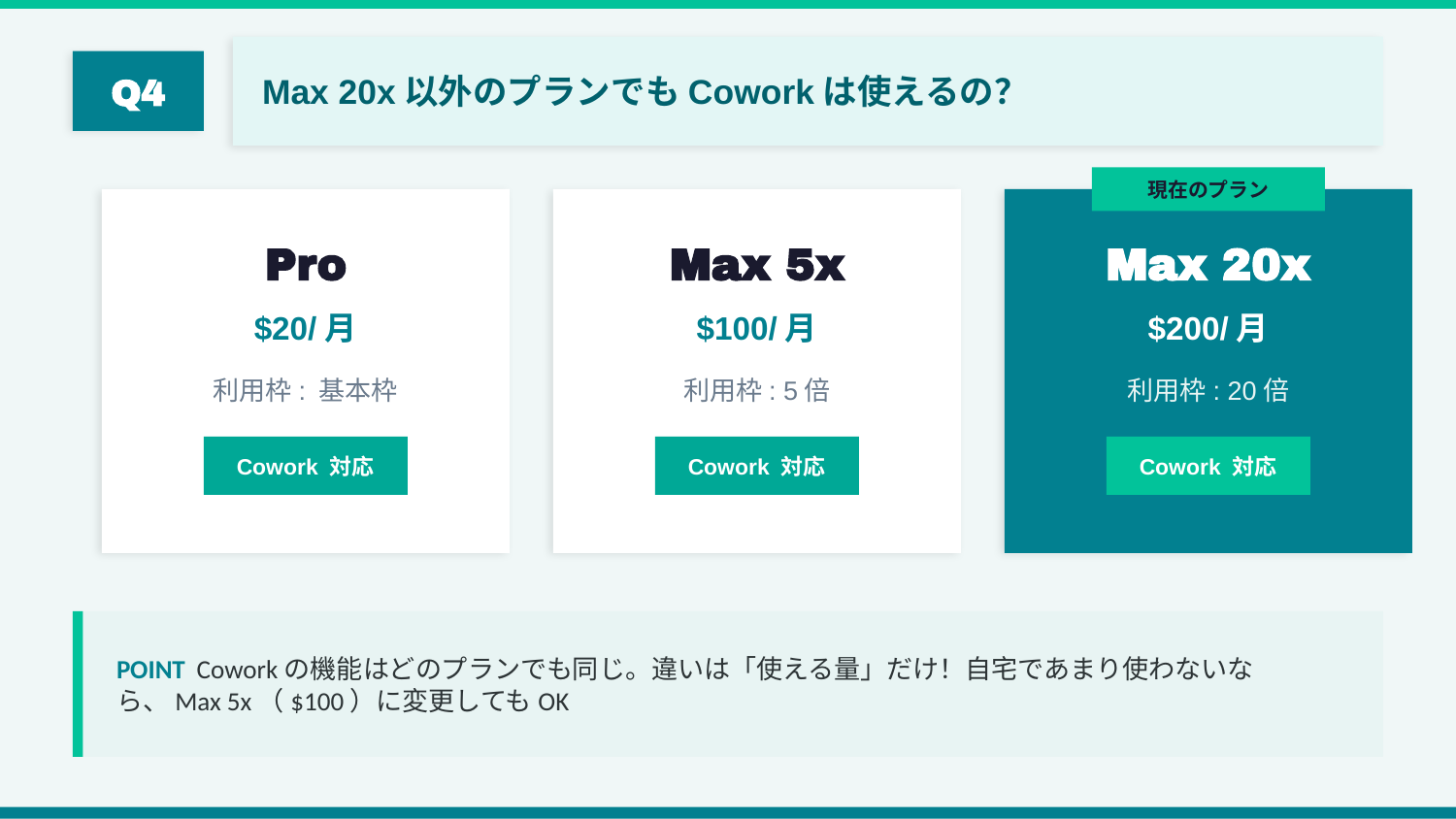

Max 20x以外のプランでもCoworkは使えるの？

Q4

現在のプラン

Pro
Max 5x
Max 20x
$20/月
$100/月
$200/月
利用枠: 基本枠
利用枠: 5倍
利用枠: 20倍

Cowork 対応

Cowork 対応

Cowork 対応

POINT  Coworkの機能はどのプランでも同じ。違いは「使える量」だけ！自宅であまり使わないなら、Max 5x（$100）に変更してもOK